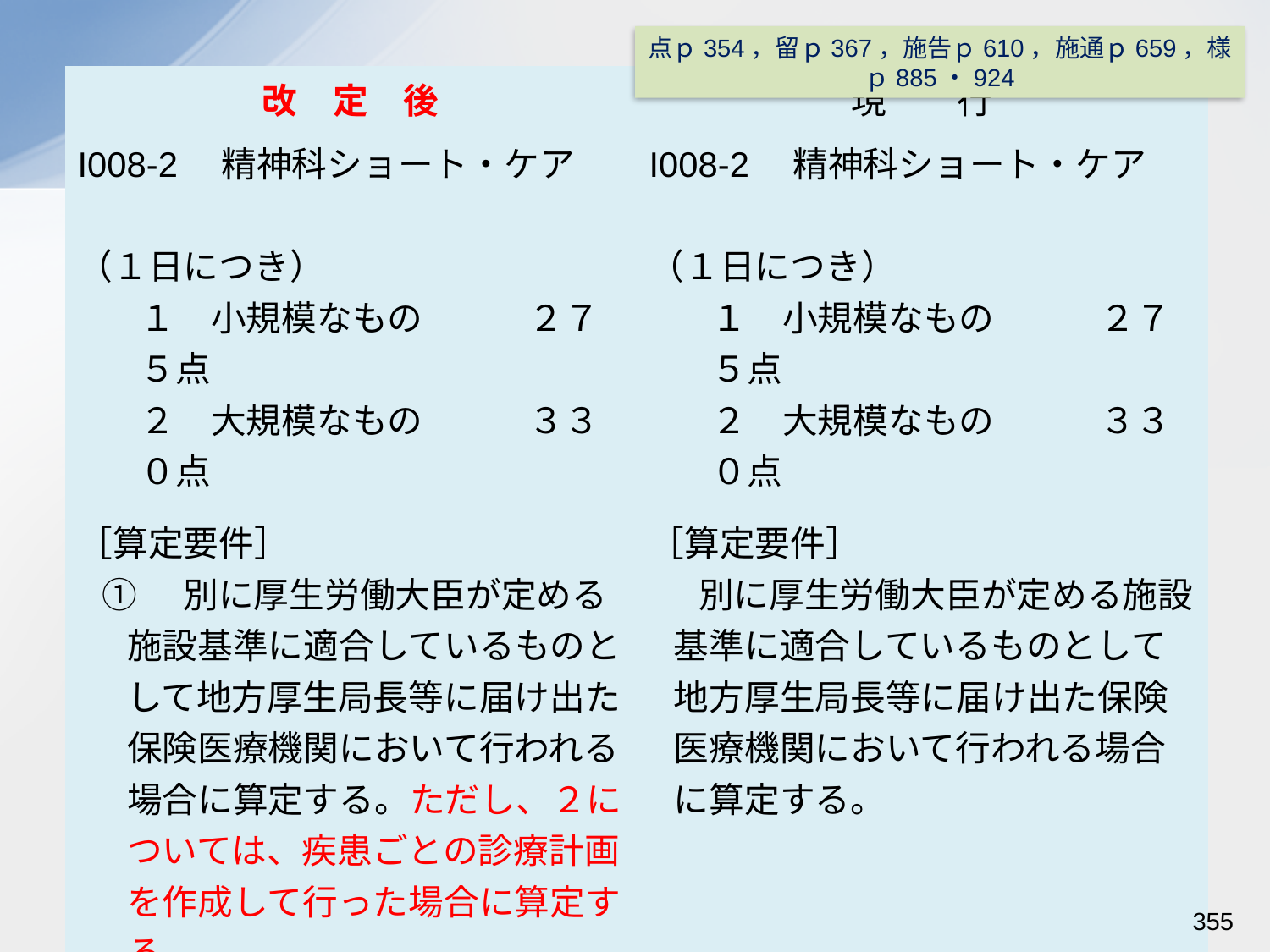

点ｐ354，留ｐ367，施告ｐ610，施通ｐ659，様ｐ885・924
| 改　定　後 | 現　　行 |
| --- | --- |
| I008-2　精神科ショート・ケア 　　　　　　　　　　　　　　（１日につき） １　小規模なもの　　　２７５点 ２　大規模なもの　　　３３０点 ［算定要件］ ①　別に厚生労働大臣が定める施設基準に適合しているものとして地方厚生局長等に届け出た保険医療機関において行われる場合に算定する。ただし、２については、疾患ごとの診療計画を作成して行った場合に算定する。 ②　Ｉ011　精神科退院指導料を算定し退院予定の入院中の患者に対して精神科ショート・ケアを行った場合は、所定点数の１００分の５０に相当する点数を算定する。ただし、入院中１回までとする。 | I008-2　精神科ショート・ケア 　　　　　　　　　　　　　　（１日につき） １　小規模なもの　　　２７５点 ２　大規模なもの　　　３３０点 ［算定要件］ 別に厚生労働大臣が定める施設基準に適合しているものとして地方厚生局長等に届け出た保険医療機関において行われる場合に算定する。 |
355